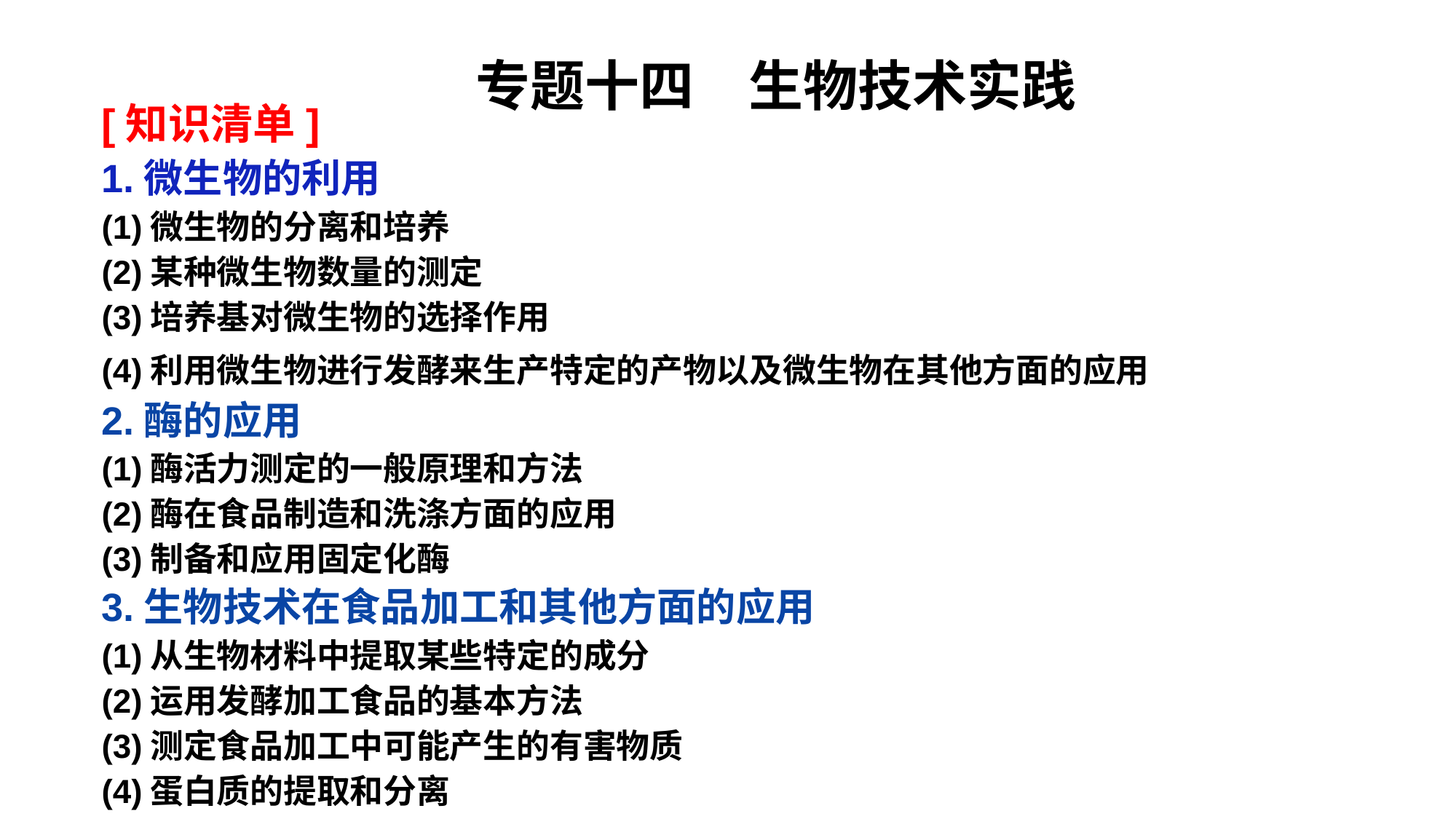

专题十四　生物技术实践
[知识清单]
1.微生物的利用
(1)微生物的分离和培养
(2)某种微生物数量的测定
(3)培养基对微生物的选择作用
(4)利用微生物进行发酵来生产特定的产物以及微生物在其他方面的应用
2.酶的应用
(1)酶活力测定的一般原理和方法
(2)酶在食品制造和洗涤方面的应用
(3)制备和应用固定化酶
3.生物技术在食品加工和其他方面的应用
(1)从生物材料中提取某些特定的成分
(2)运用发酵加工食品的基本方法
(3)测定食品加工中可能产生的有害物质
(4)蛋白质的提取和分离